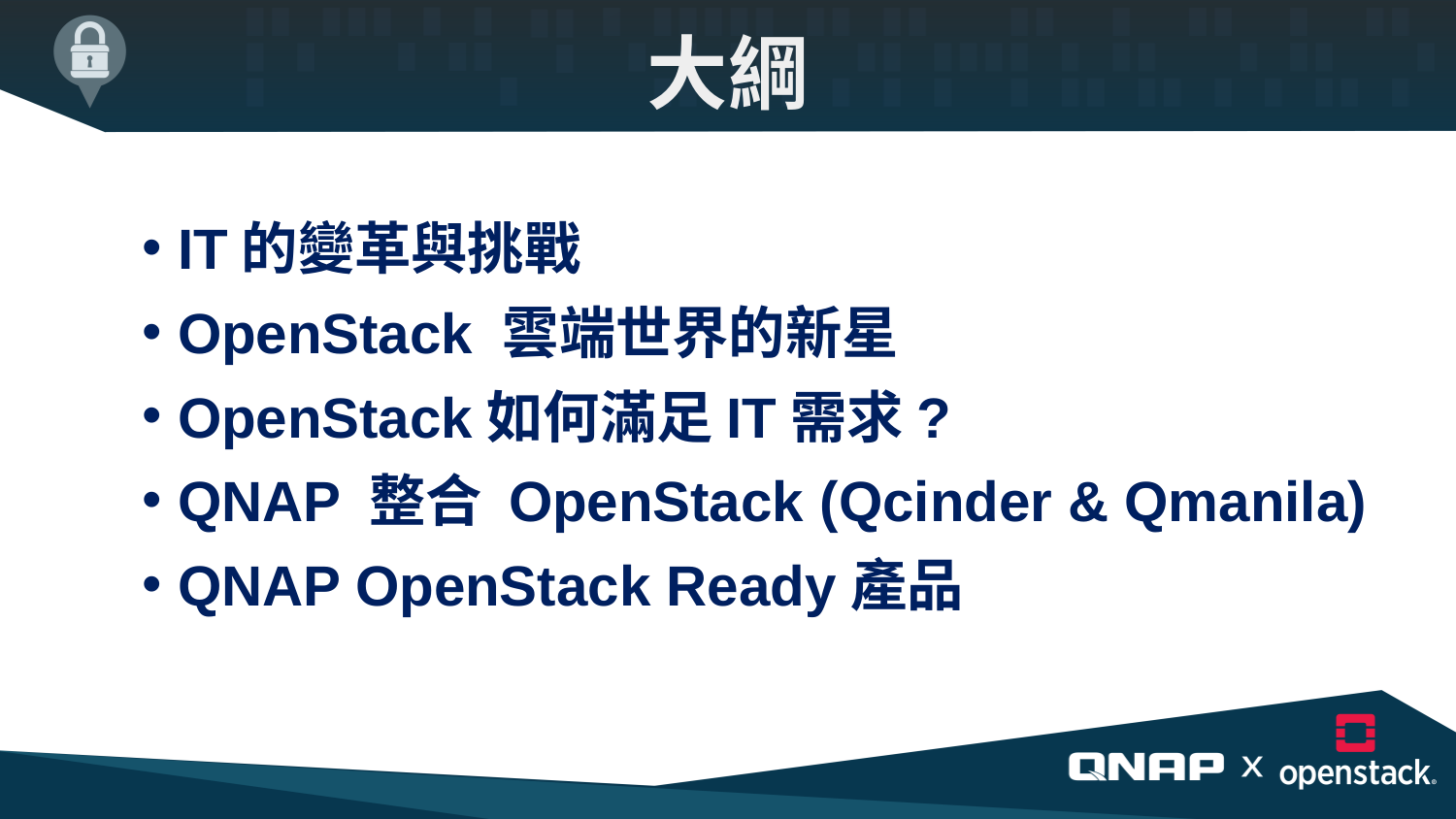

# 大綱
 IT的變革與挑戰
 OpenStack 雲端世界的新星
 OpenStack如何滿足IT需求?
 QNAP 整合 OpenStack (Qcinder & Qmanila)
 QNAP OpenStack Ready產品